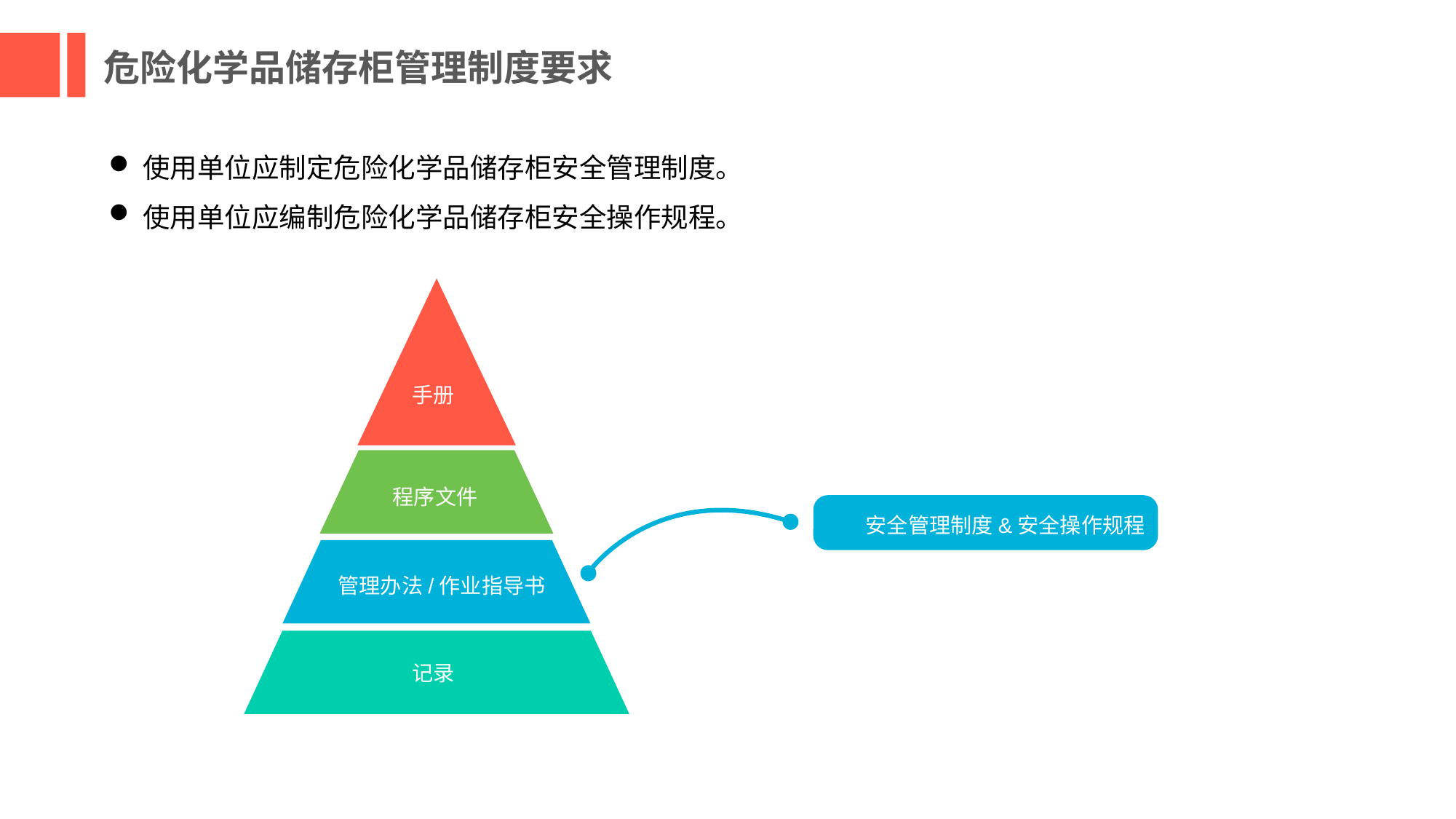

危险化学品储存柜管理制度要求
使用单位应制定危险化学品储存柜安全管理制度。
使用单位应编制危险化学品储存柜安全操作规程。

点击此处添加标题
手册

程序文件

安全管理制度&安全操作规程

管理办法/作业指导书
点击此处添加标题

记录